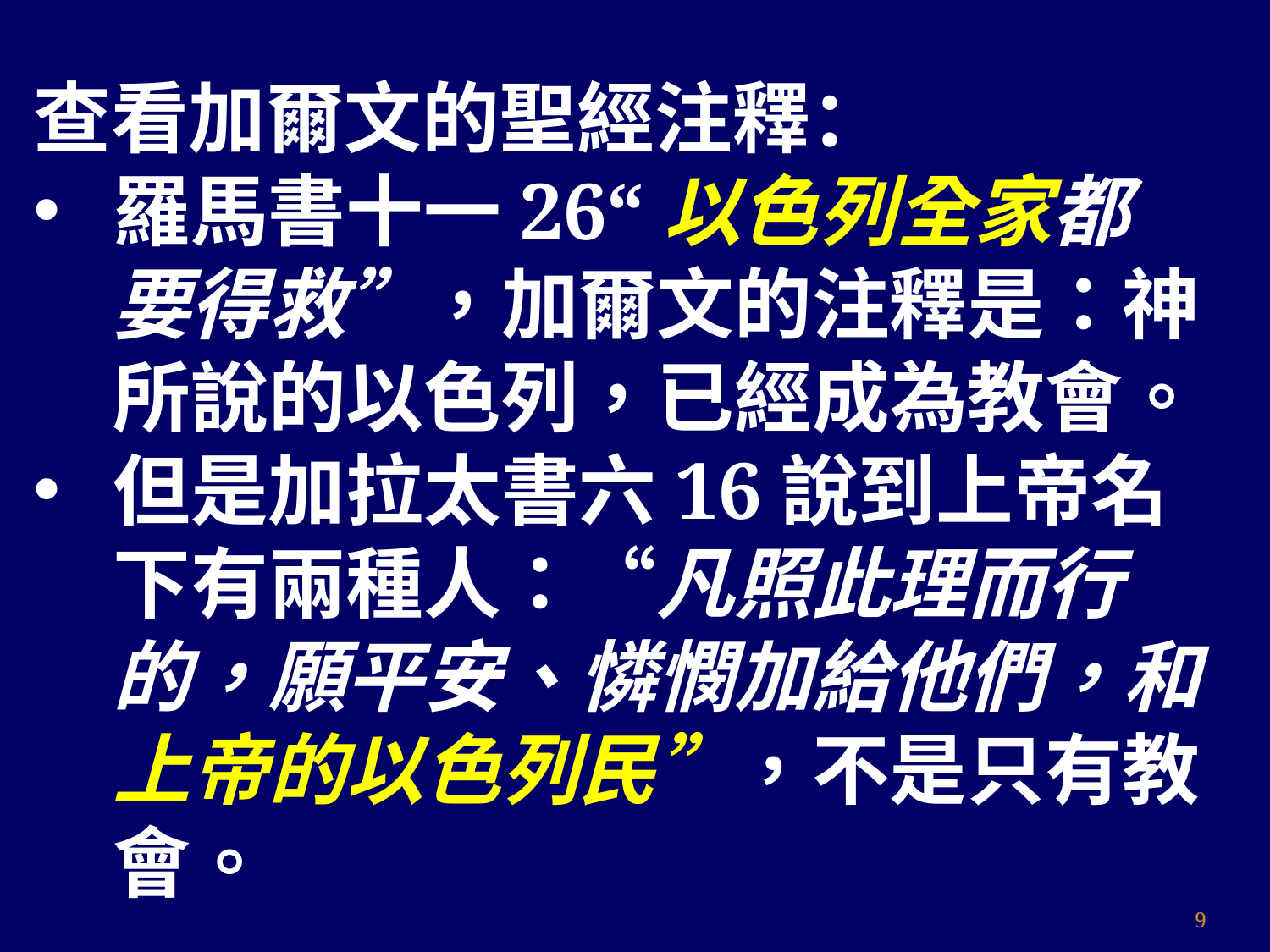

查看加爾文的聖經注釋：
羅馬書十一26“以色列全家都要得救”，加爾文的注釋是：神所說的以色列，已經成為教會。
但是加拉太書六16說到上帝名下有兩種人：“凡照此理而行的，願平安、憐憫加給他們，和上帝的以色列民”，不是只有教會。
9